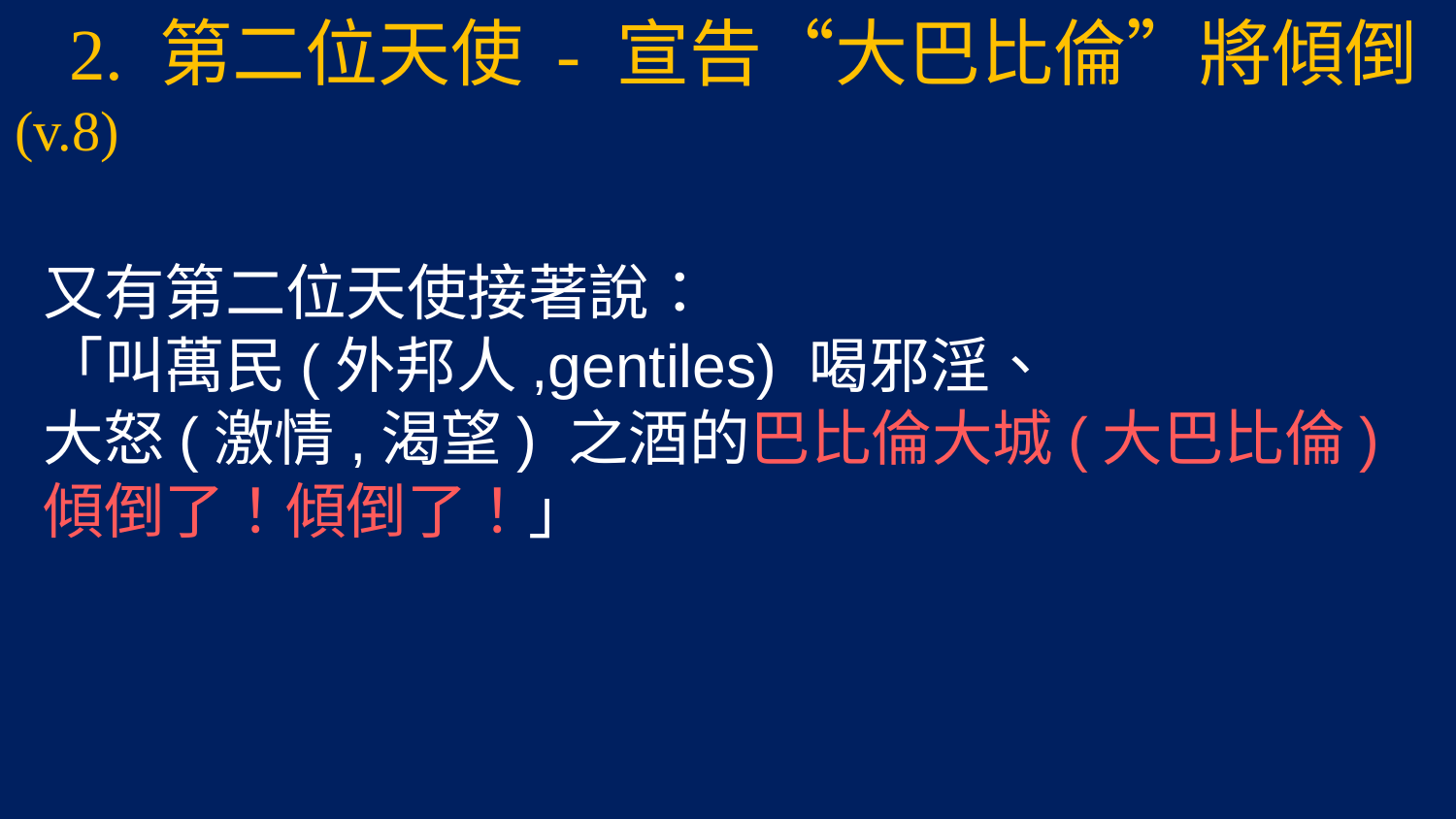

2. 第二位天使 - 宣告“大巴比倫”將傾倒 (v.8)

又有第二位天使接著說：
「叫萬民(外邦人,gentiles) 喝邪淫、
大怒(激情,渴望) 之酒的巴比倫大城(大巴比倫)
傾倒了！傾倒了！」